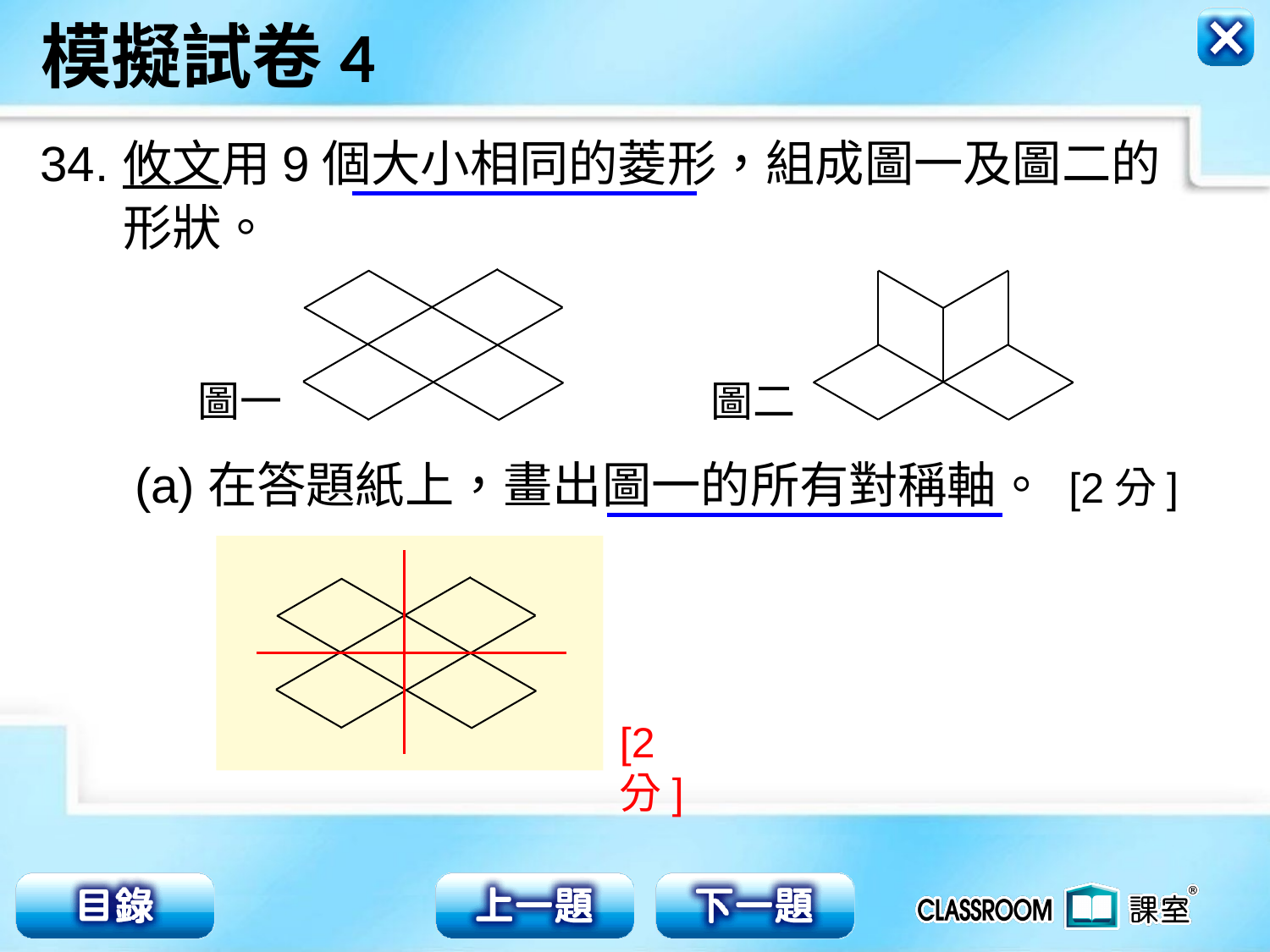

34.
攸文用9個大小相同的菱形，組成圖一及圖二的
形狀。
圖一
圖二
(a)
在答題紙上，畫出圖一的所有對稱軸。 [2分]

[2分]